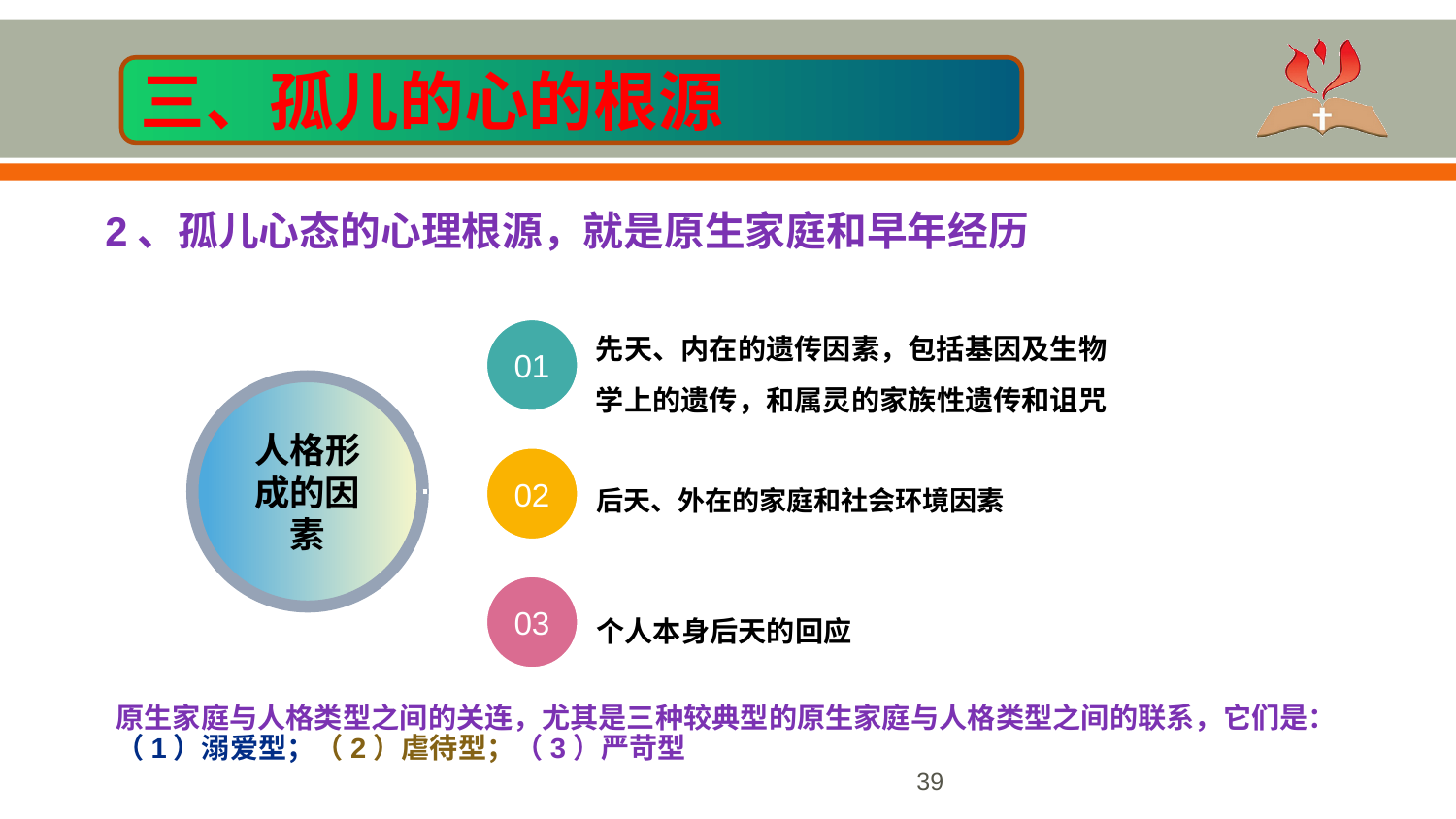

三、孤儿的心的根源
2、孤儿心态的心理根源，就是原生家庭和早年经历
01
先天、内在的遗传因素，包括基因及生物学上的遗传，和属灵的家族性遗传和诅咒
人格形成的因素
02
后天、外在的家庭和社会环境因素
03
个人本身后天的回应
原生家庭与人格类型之间的关连，尤其是三种较典型的原生家庭与人格类型之间的联系，它们是：     （1）溺爱型；（2）虐待型；（3）严苛型
39